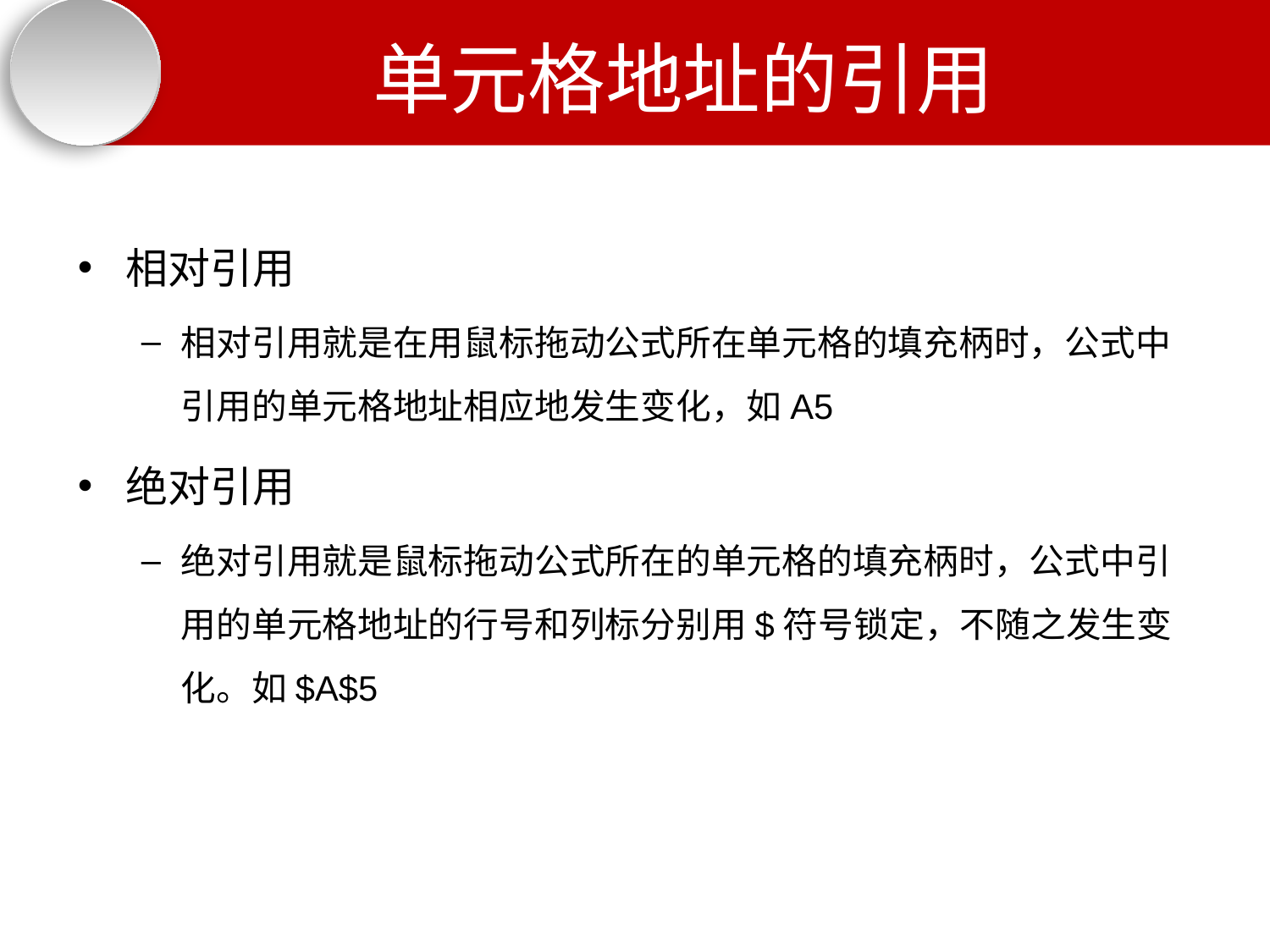

# 单元格地址的引用
相对引用
相对引用就是在用鼠标拖动公式所在单元格的填充柄时，公式中引用的单元格地址相应地发生变化，如A5
绝对引用
绝对引用就是鼠标拖动公式所在的单元格的填充柄时，公式中引用的单元格地址的行号和列标分别用$符号锁定，不随之发生变化。如$A$5

16